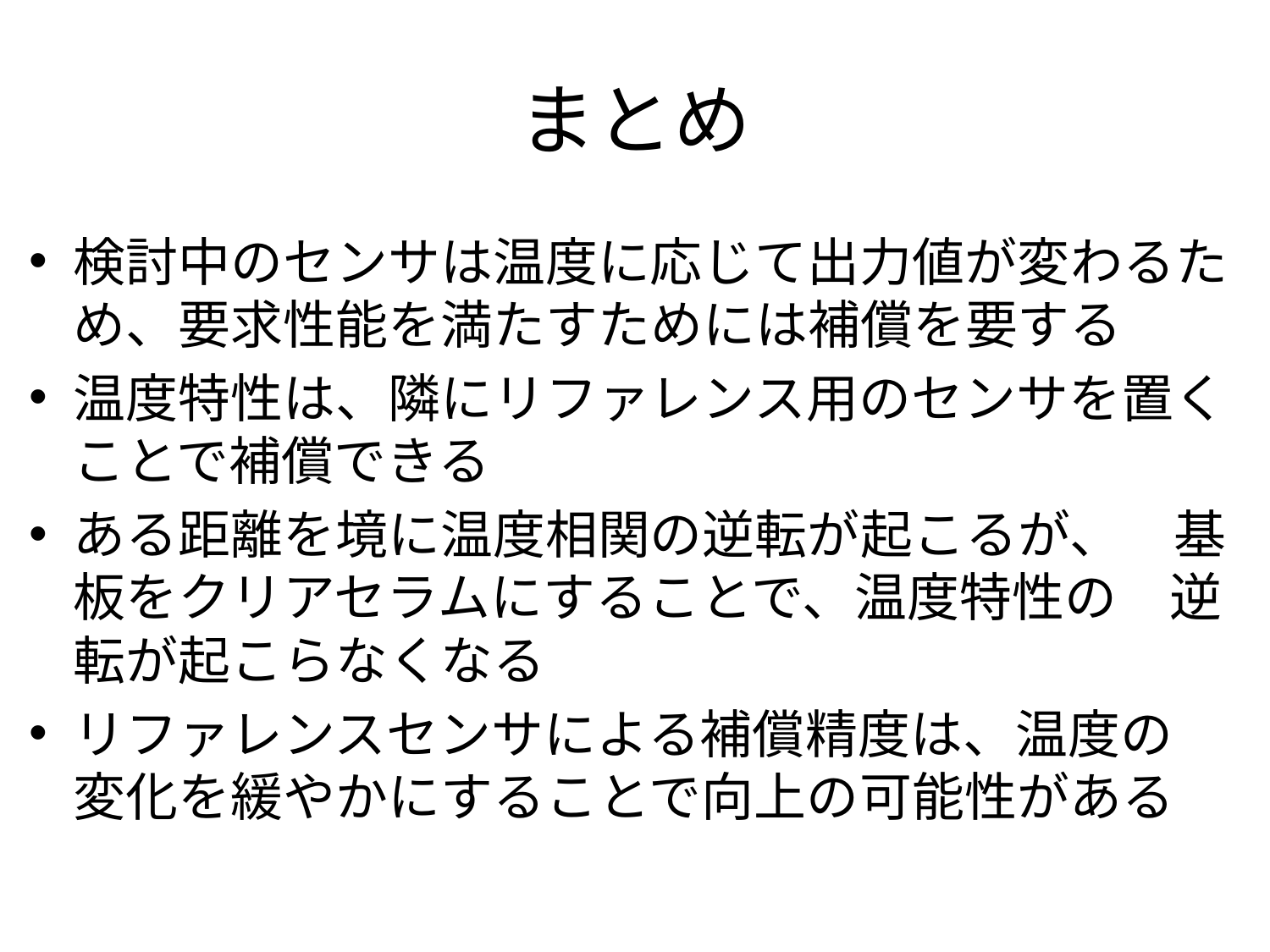

# まとめ
検討中のセンサは温度に応じて出力値が変わるため、要求性能を満たすためには補償を要する
温度特性は、隣にリファレンス用のセンサを置くことで補償できる
ある距離を境に温度相関の逆転が起こるが、　基板をクリアセラムにすることで、温度特性の　逆転が起こらなくなる
リファレンスセンサによる補償精度は、温度の　変化を緩やかにすることで向上の可能性がある